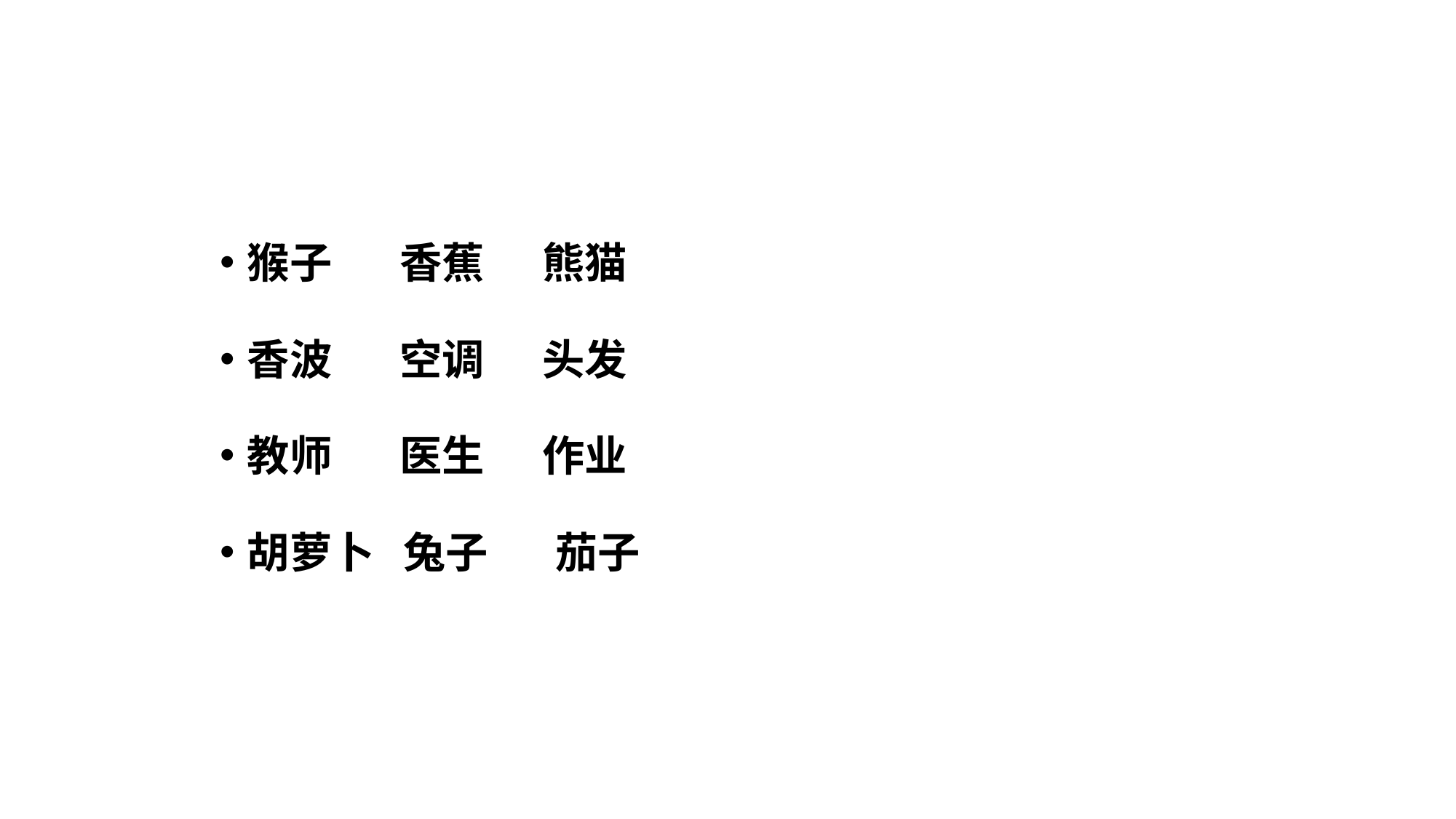

猴子       香蕉      熊猫
香波       空调      头发
教师       医生      作业
胡萝卜   兔子       茄子